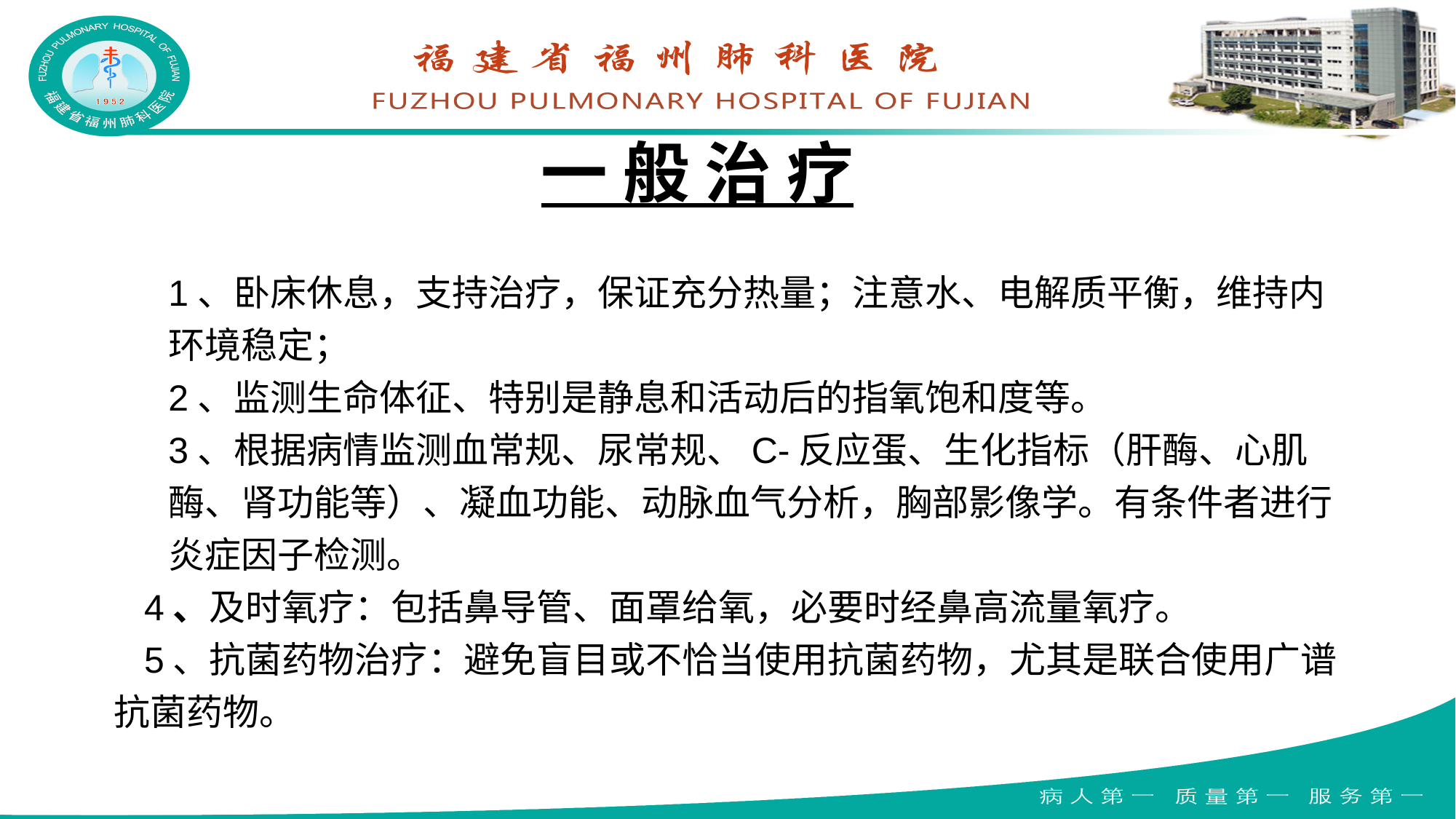

# 一 般 治 疗

1、卧床休息，支持治疗，保证充分热量；注意水、电解质平衡，维持内环境稳定；
2、监测生命体征、特别是静息和活动后的指氧饱和度等。
3、根据病情监测血常规、尿常规、C-反应蛋、生化指标（肝酶、心肌酶、肾功能等）、凝血功能、动脉血气分析，胸部影像学。有条件者进行炎症因子检测。
   4、及时氧疗：包括鼻导管、面罩给氧，必要时经鼻高流量氧疗。
   5、抗菌药物治疗：避免盲目或不恰当使用抗菌药物，尤其是联合使用广谱抗菌药物。